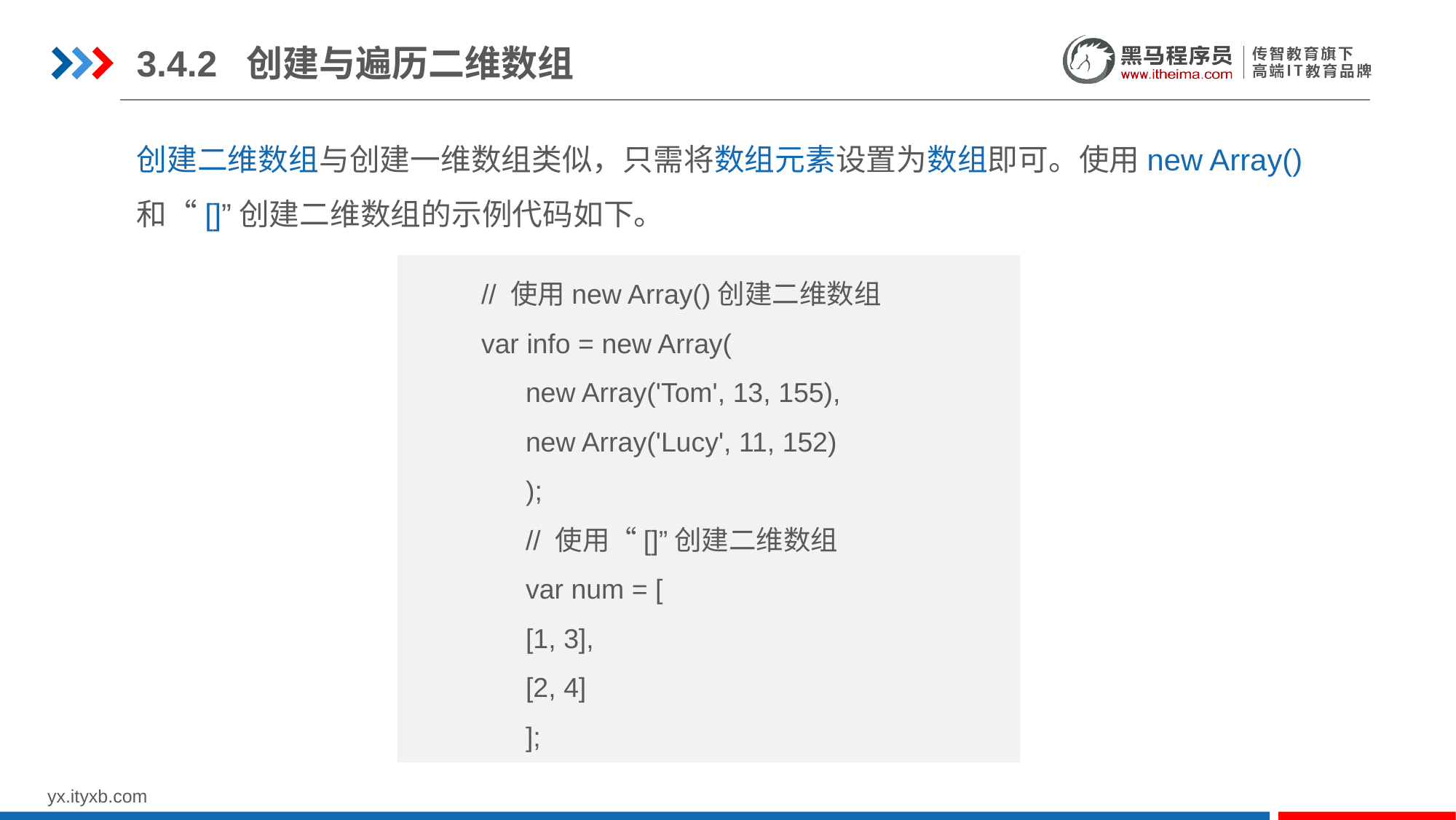

3.4.2  创建与遍历二维数组
创建二维数组与创建一维数组类似，只需将数组元素设置为数组即可。使用new Array()
和“[]”创建二维数组的示例代码如下。
// 使用new Array()创建二维数组
var info = new Array(
new Array('Tom', 13, 155),
new Array('Lucy', 11, 152)
);
// 使用“[]”创建二维数组
var num = [
[1, 3],
[2, 4]
];